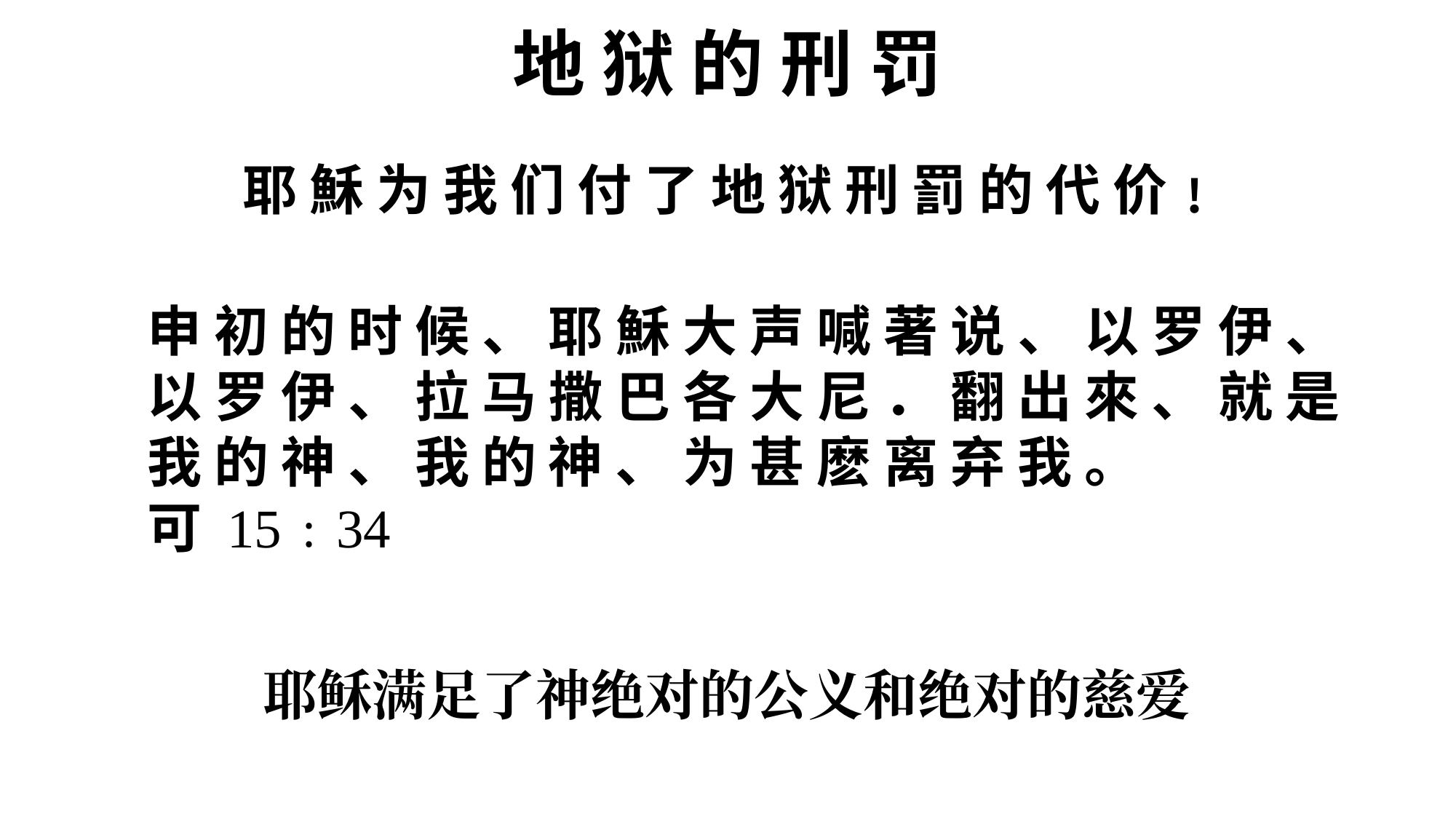

# 地 狱 的 刑 罚
耶 穌 为 我 们 付 了 地 狱 刑 罰 的 代 价﹗
申 初 的 时 候 、 耶 穌 大 声 喊 著 说 、 以 罗 伊 、 以 罗 伊 、 拉 马 撒 巴 各 大 尼 ． 翻 出 來 、 就 是 我 的 神 、 我 的 神 、 为 甚 麽 离 弃 我 。 		可 15﹕34
耶稣满足了神绝对的公义和绝对的慈爱